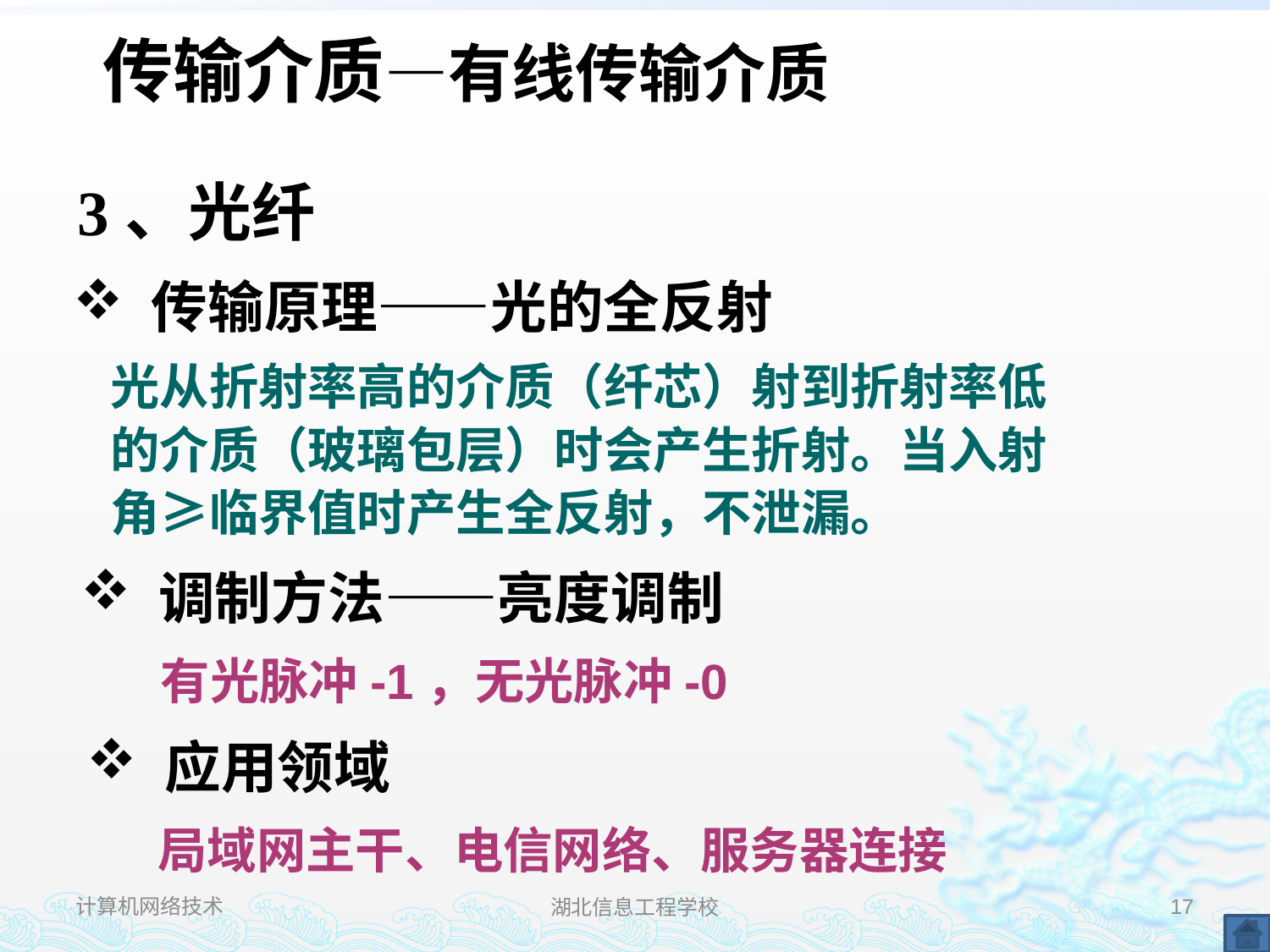

传输介质—有线传输介质
3、光纤
 传输原理——光的全反射
光从折射率高的介质（纤芯）射到折射率低
的介质（玻璃包层）时会产生折射。当入射
角≥临界值时产生全反射，不泄漏。
 调制方法——亮度调制
有光脉冲-1，无光脉冲-0
 应用领域
局域网主干、电信网络、服务器连接
计算机网络技术
湖北信息工程学校
17